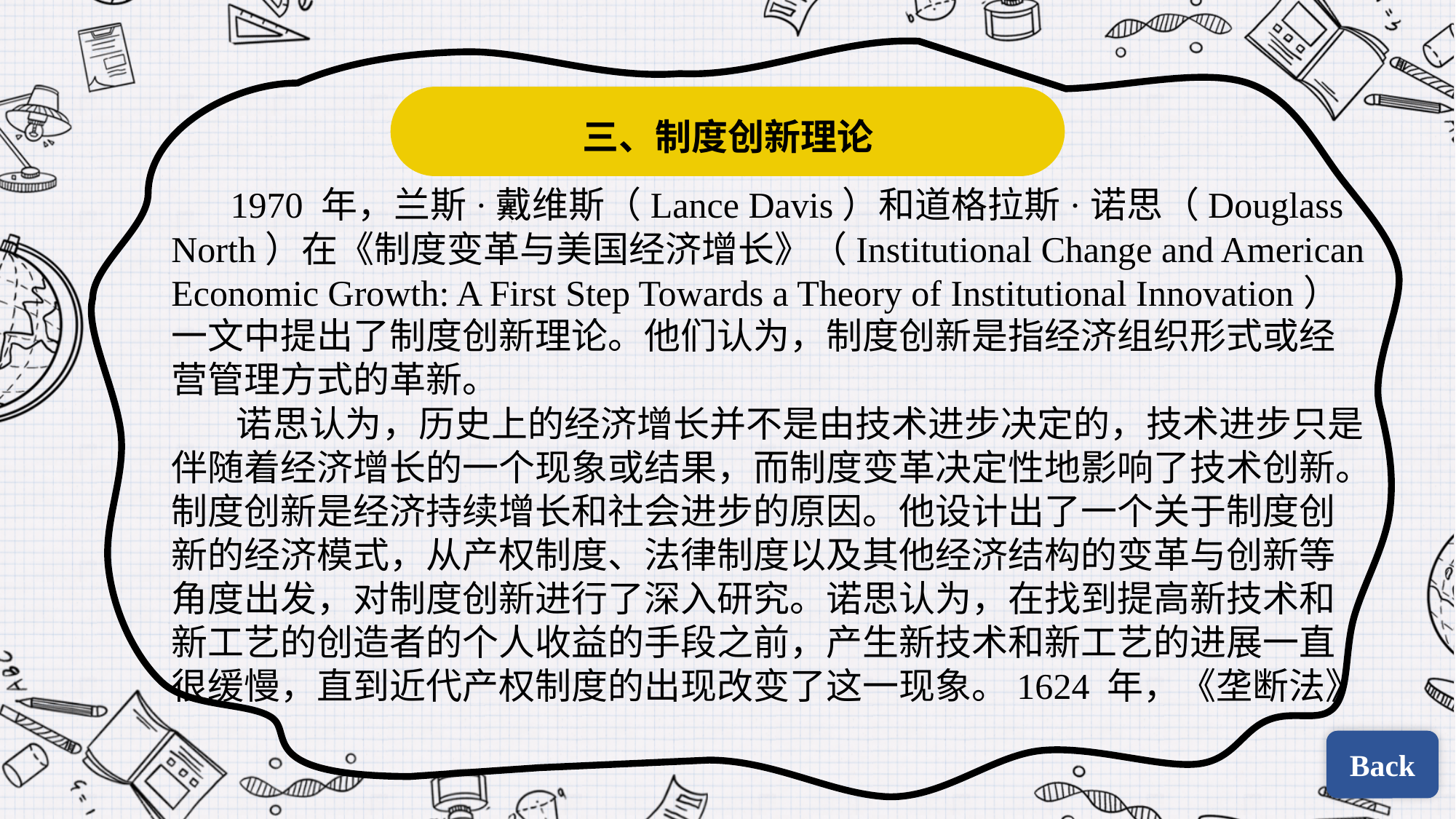

三、制度创新理论
   1970 年，兰斯·戴维斯（Lance Davis）和道格拉斯·诺思（Douglass North）在《制度变革与美国经济增长》（Institutional Change and American Economic Growth: A First Step Towards a Theory of Institutional Innovation）一文中提出了制度创新理论。他们认为，制度创新是指经济组织形式或经营管理方式的革新。
   诺思认为，历史上的经济增长并不是由技术进步决定的，技术进步只是伴随着经济增长的一个现象或结果，而制度变革决定性地影响了技术创新。制度创新是经济持续增长和社会进步的原因。他设计出了一个关于制度创新的经济模式，从产权制度、法律制度以及其他经济结构的变革与创新等角度出发，对制度创新进行了深入研究。诺思认为，在找到提高新技术和新工艺的创造者的个人收益的手段之前，产生新技术和新工艺的进展一直很缓慢，直到近代产权制度的出现改变了这一现象。1624 年，《垄断法》

Back